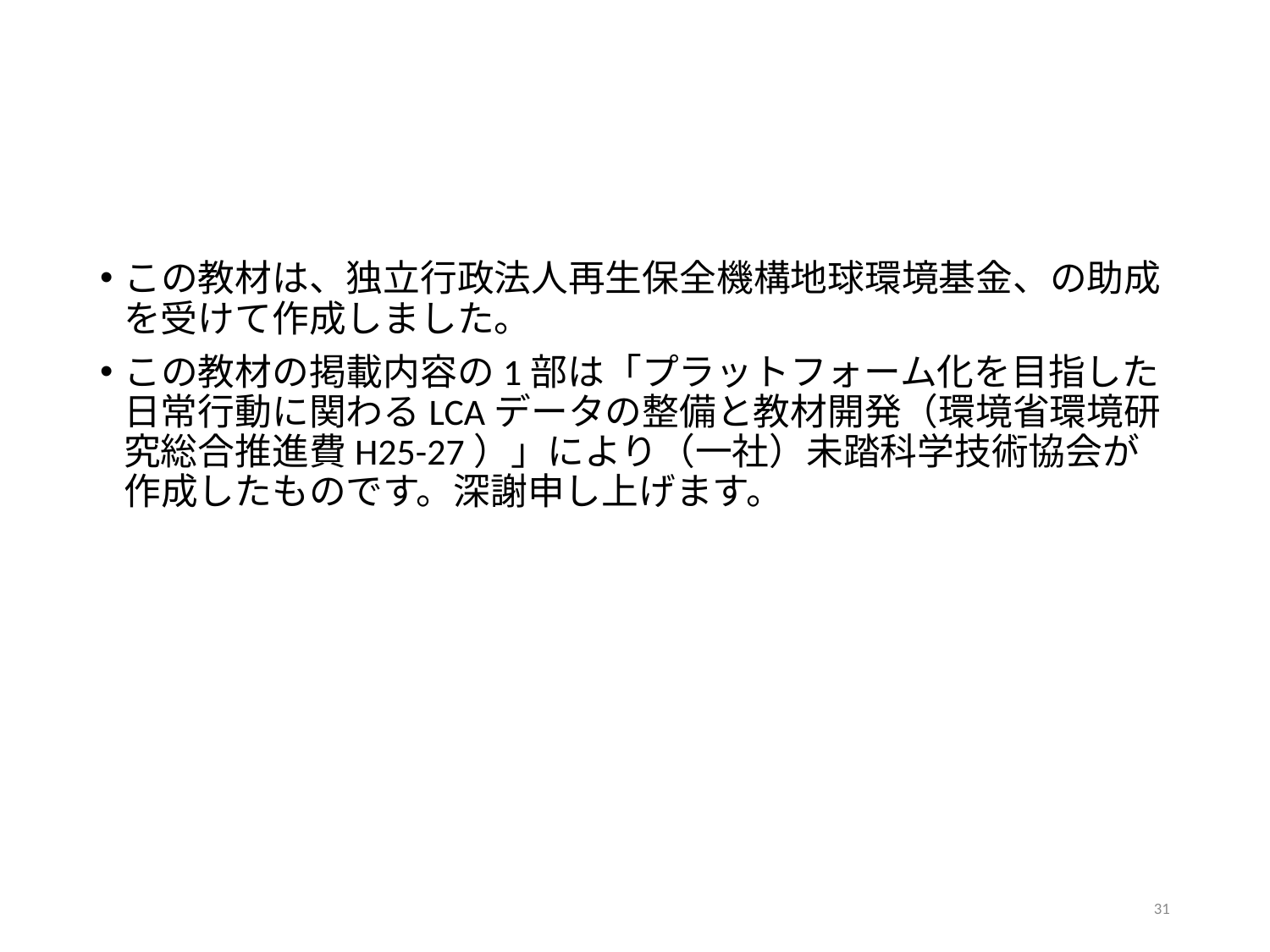

この教材は、独立行政法人再生保全機構地球環境基金、の助成を受けて作成しました。
この教材の掲載内容の1部は「プラットフォーム化を目指した日常行動に関わるLCAデータの整備と教材開発（環境省環境研究総合推進費H25-27）」により（一社）未踏科学技術協会が作成したものです。深謝申し上げます。

31